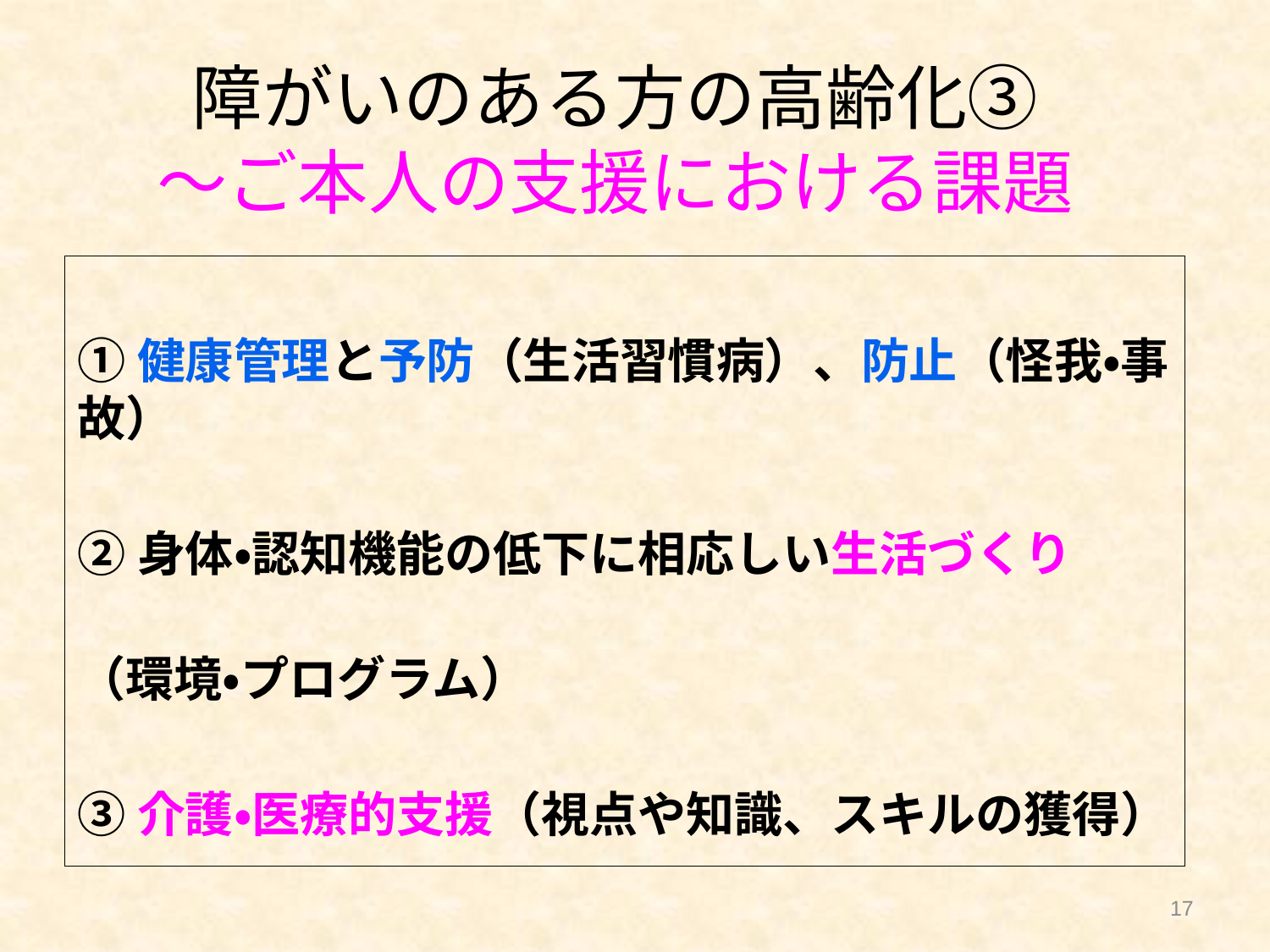

# 障がいのある方の高齢化③ ～ご本人の支援における課題

①健康管理と予防（生活習慣病）、防止（怪我・事故）

②身体・認知機能の低下に相応しい生活づくり
　　　　　　　　　　　　　　　　　　　　　（環境・プログラム）

③介護・医療的支援（視点や知識、スキルの獲得）
17